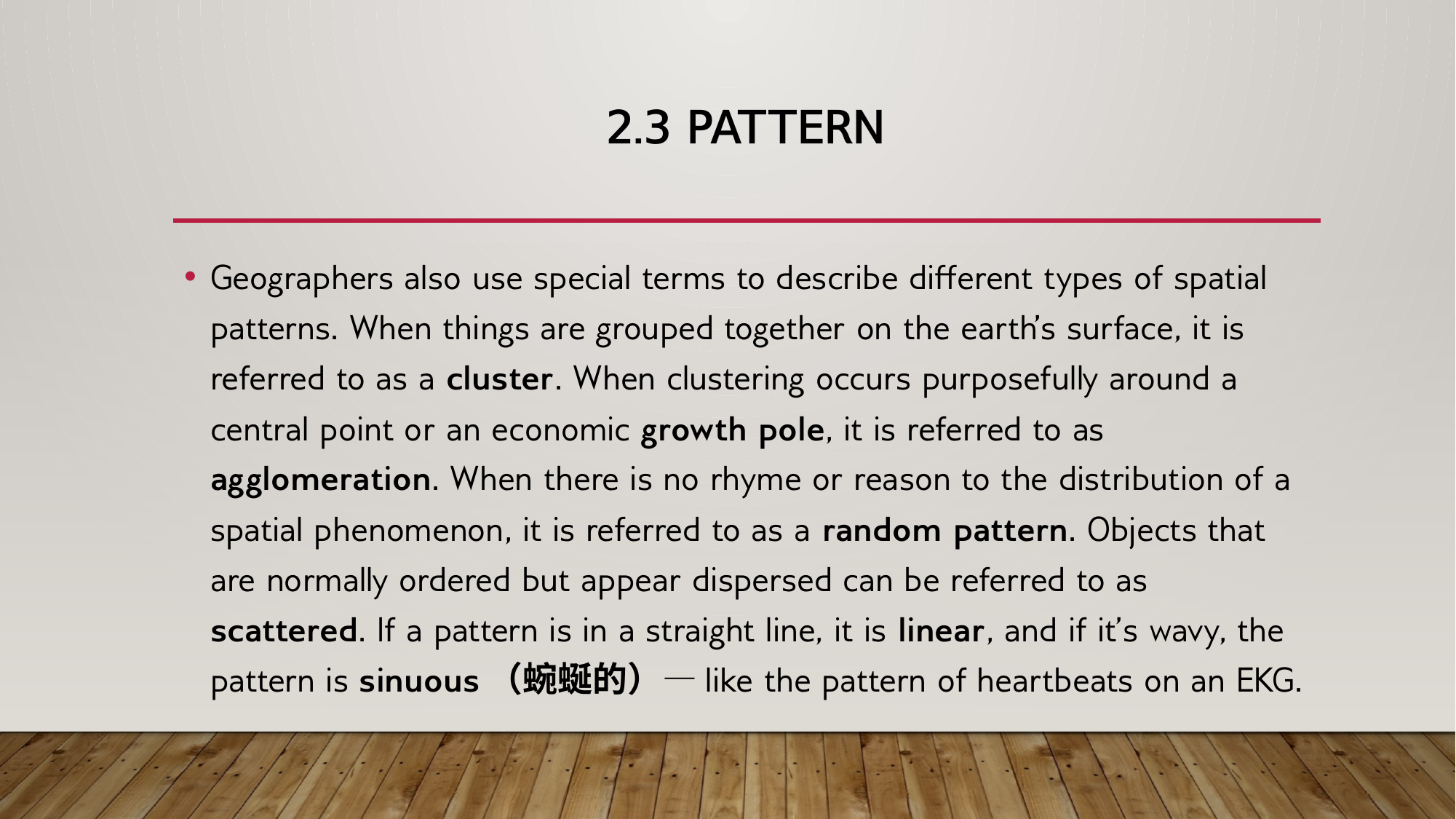

# 2.3 Pattern
Geographers also use special terms to describe different types of spatial patterns. When things are grouped together on the earth’s surface, it is referred to as a cluster. When clustering occurs purposefully around a central point or an economic growth pole, it is referred to as agglomeration. When there is no rhyme or reason to the distribution of a spatial phenomenon, it is referred to as a random pattern. Objects that are normally ordered but appear dispersed can be referred to as scattered. If a pattern is in a straight line, it is linear, and if it’s wavy, the pattern is sinuous（蜿蜒的）—like the pattern of heartbeats on an EKG.